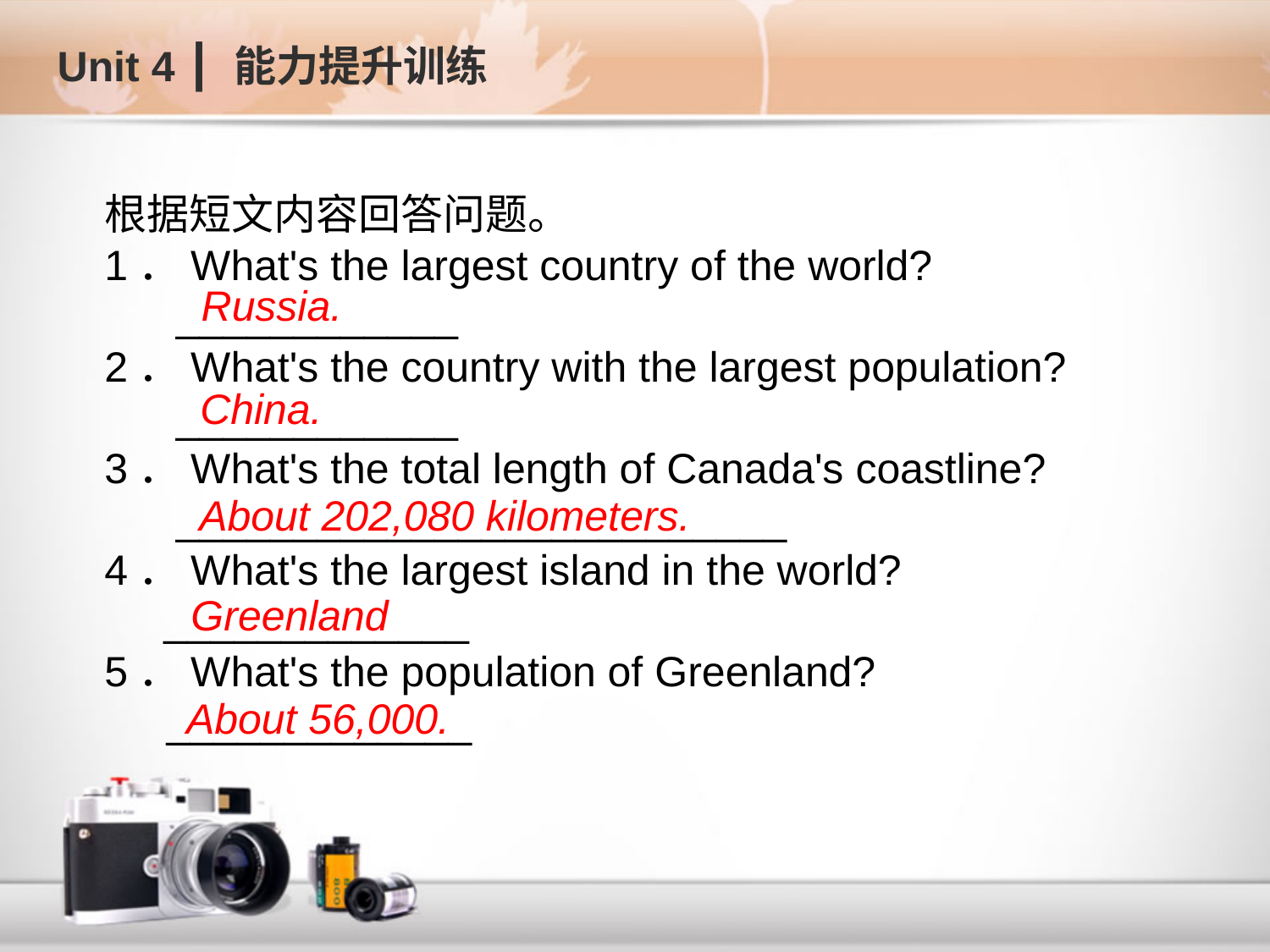

Unit 4 ┃ 能力提升训练
根据短文内容回答问题。
1．What's the largest country of the world?
　  ____________
2．What's the country with the largest population?
　  ____________
3．What's the total length of Canada's coastline?
　  __________________________
4．What's the largest island in the world?
     _____________
5．What's the population of Greenland?
　 _____________

Russia.
China.
　 About 202,080 kilometers.
　 　  Greenland
　 About 56,000.